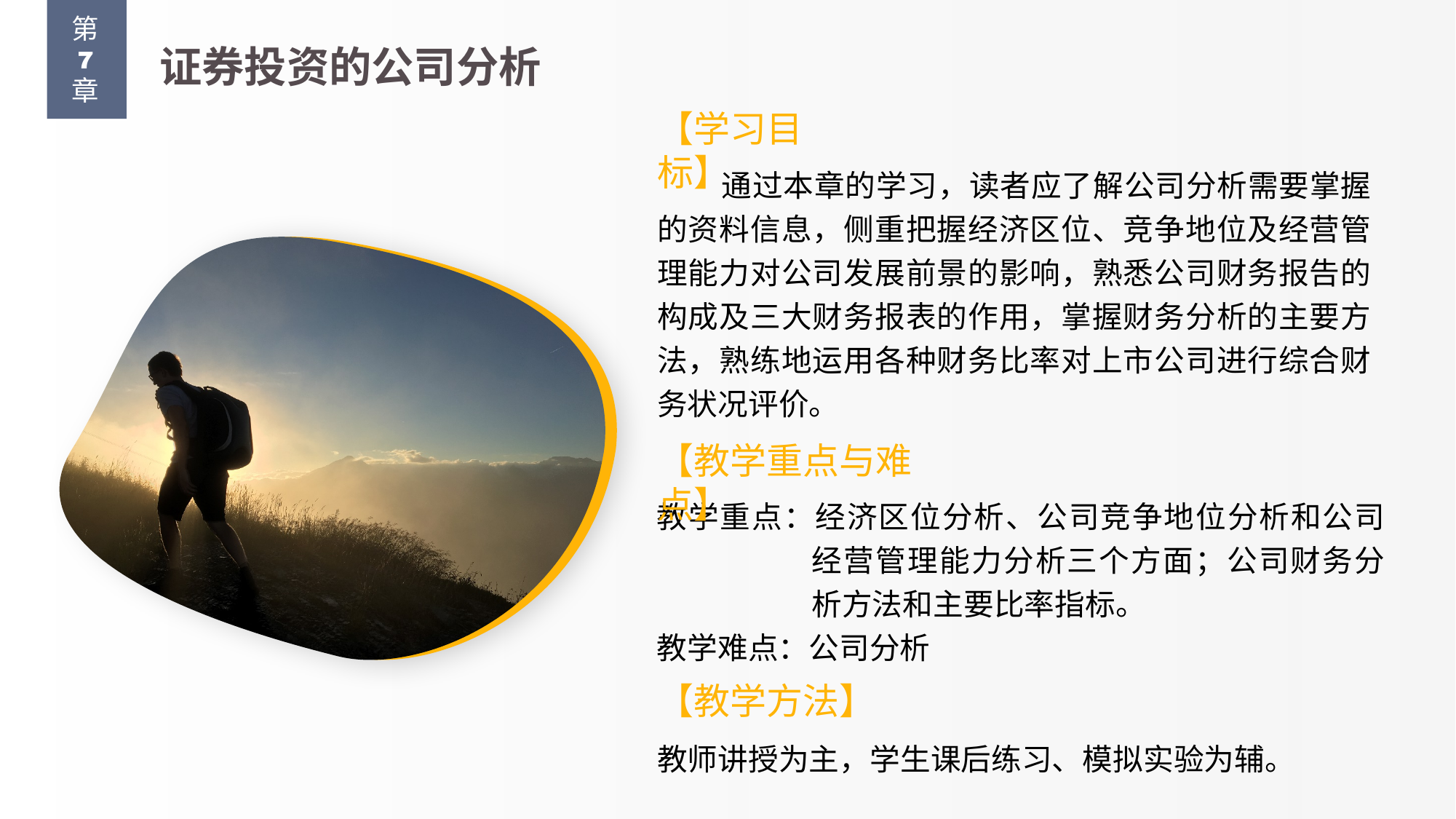

第
7
章
证券投资的公司分析
【学习目标】
通过本章的学习，读者应了解公司分析需要掌握的资料信息，侧重把握经济区位、竞争地位及经营管理能力对公司发展前景的影响，熟悉公司财务报告的构成及三大财务报表的作用，掌握财务分析的主要方法，熟练地运用各种财务比率对上市公司进行综合财务状况评价。

【教学重点与难点】
教学重点：经济区位分析、公司竞争地位分析和公司经营管理能力分析三个方面；公司财务分析方法和主要比率指标。
教学难点：公司分析
【教学方法】
教师讲授为主，学生课后练习、模拟实验为辅。